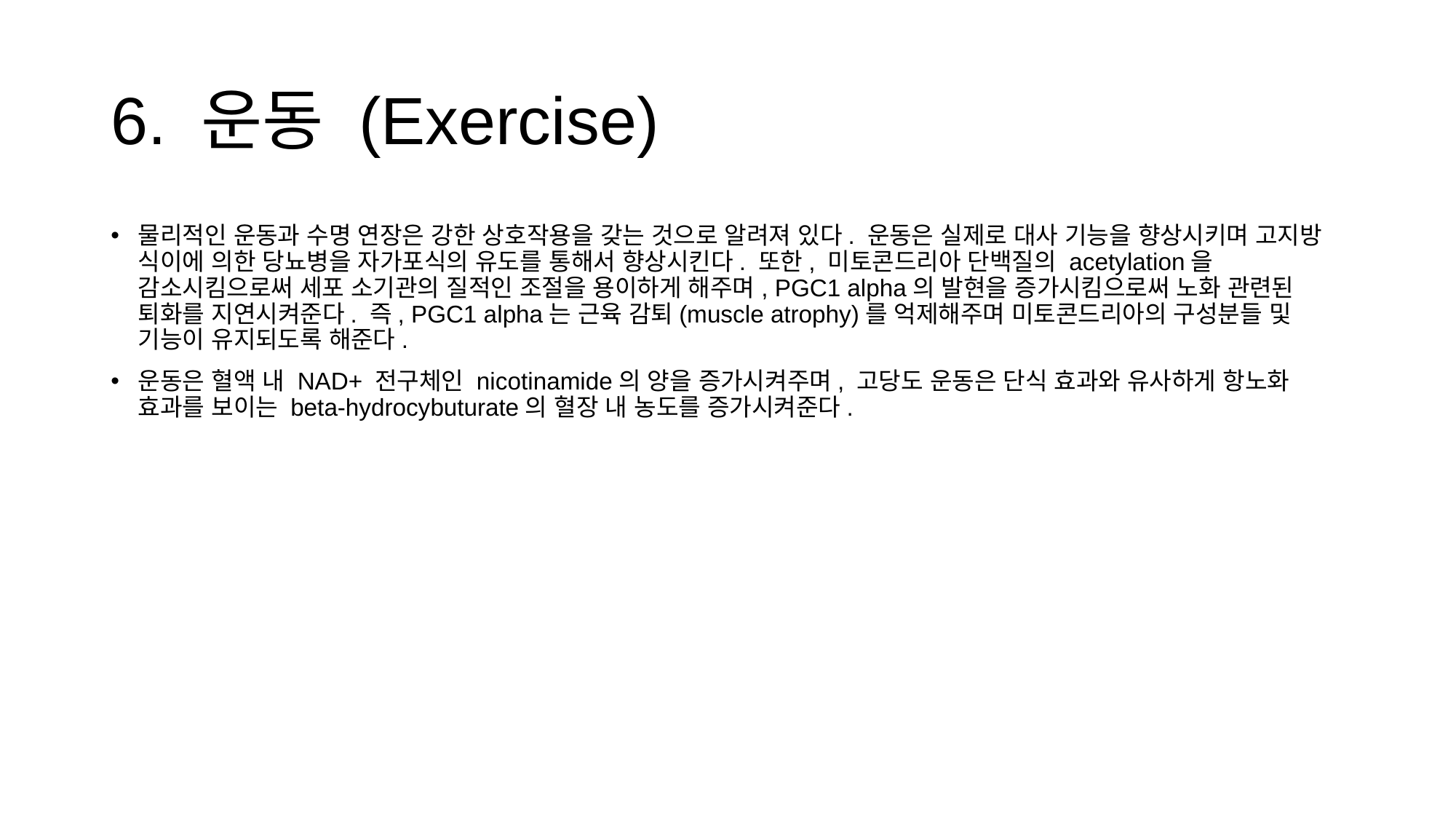

# 6. 운동 (Exercise)
물리적인 운동과 수명 연장은 강한 상호작용을 갖는 것으로 알려져 있다. 운동은 실제로 대사 기능을 향상시키며 고지방 식이에 의한 당뇨병을 자가포식의 유도를 통해서 향상시킨다. 또한, 미토콘드리아 단백질의 acetylation을 감소시킴으로써 세포 소기관의 질적인 조절을 용이하게 해주며, PGC1 alpha의 발현을 증가시킴으로써 노화 관련된 퇴화를 지연시켜준다. 즉, PGC1 alpha는 근육 감퇴(muscle atrophy)를 억제해주며 미토콘드리아의 구성분들 및 기능이 유지되도록 해준다.
운동은 혈액 내 NAD+ 전구체인 nicotinamide의 양을 증가시켜주며, 고당도 운동은 단식 효과와 유사하게 항노화 효과를 보이는 beta-hydrocybuturate의 혈장 내 농도를 증가시켜준다.